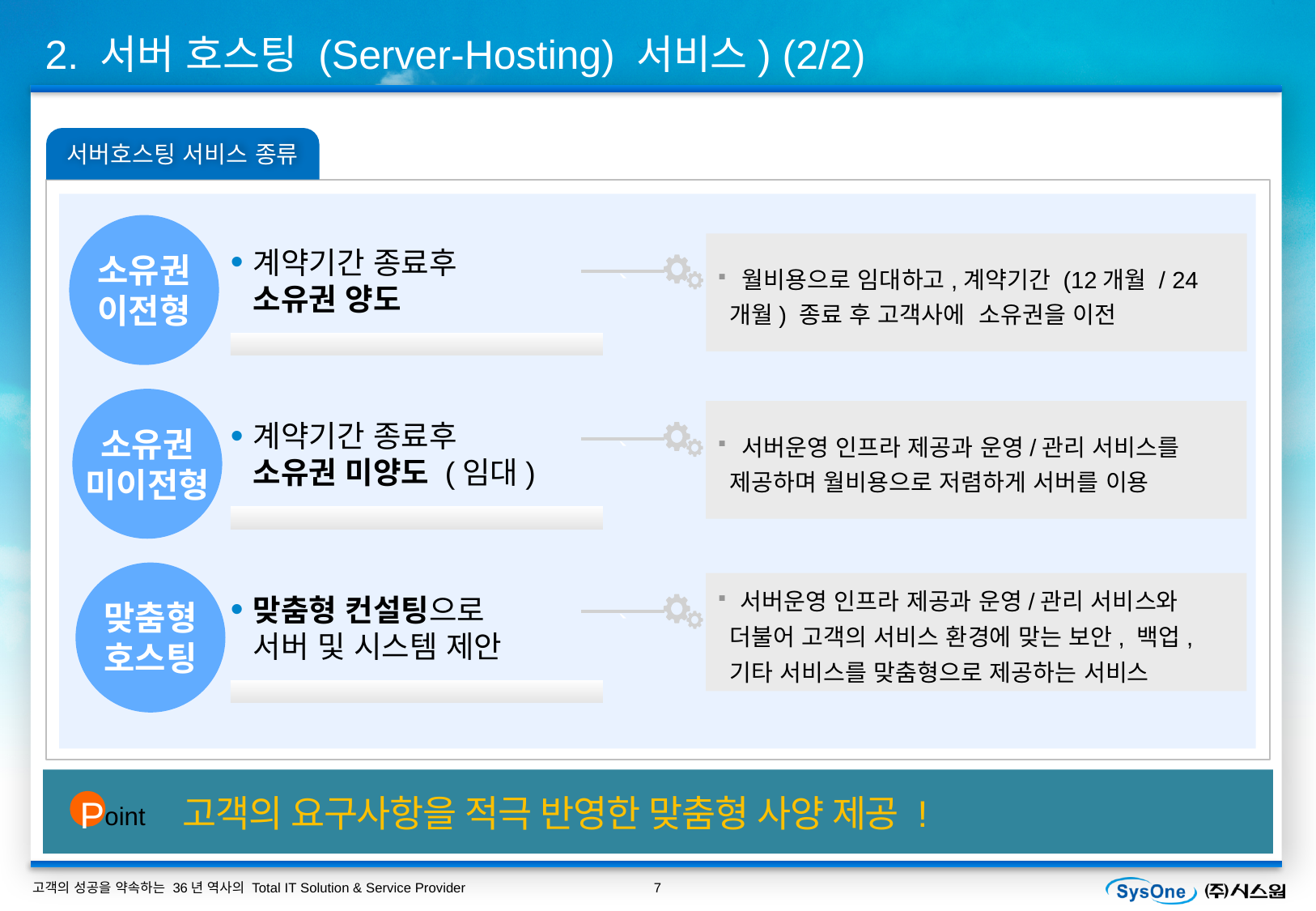

2. 서버 호스팅 (Server-Hosting) 서비스) (2/2)

서버호스팅 서비스 종류

소유권
이전형
계약기간 종료후
소유권 양도

소유권
미이전형
계약기간 종료후
소유권 미양도 (임대)

맞춤형
호스팅
맞춤형 컨설팅으로
서버 및 시스템 제안

 월비용으로 임대하고,계약기간 (12개월 / 24개월) 종료 후 고객사에  소유권을 이전
`

 서버운영 인프라 제공과 운영/관리 서비스를 제공하며 월비용으로 저렴하게 서버를 이용
`

 서버운영 인프라 제공과 운영/관리 서비스와 더불어 고객의 서비스 환경에 맞는 보안, 백업, 기타 서비스를 맞춤형으로 제공하는 서비스

`

P
oint
고객의 요구사항을 적극 반영한 맞춤형 사양 제공 !